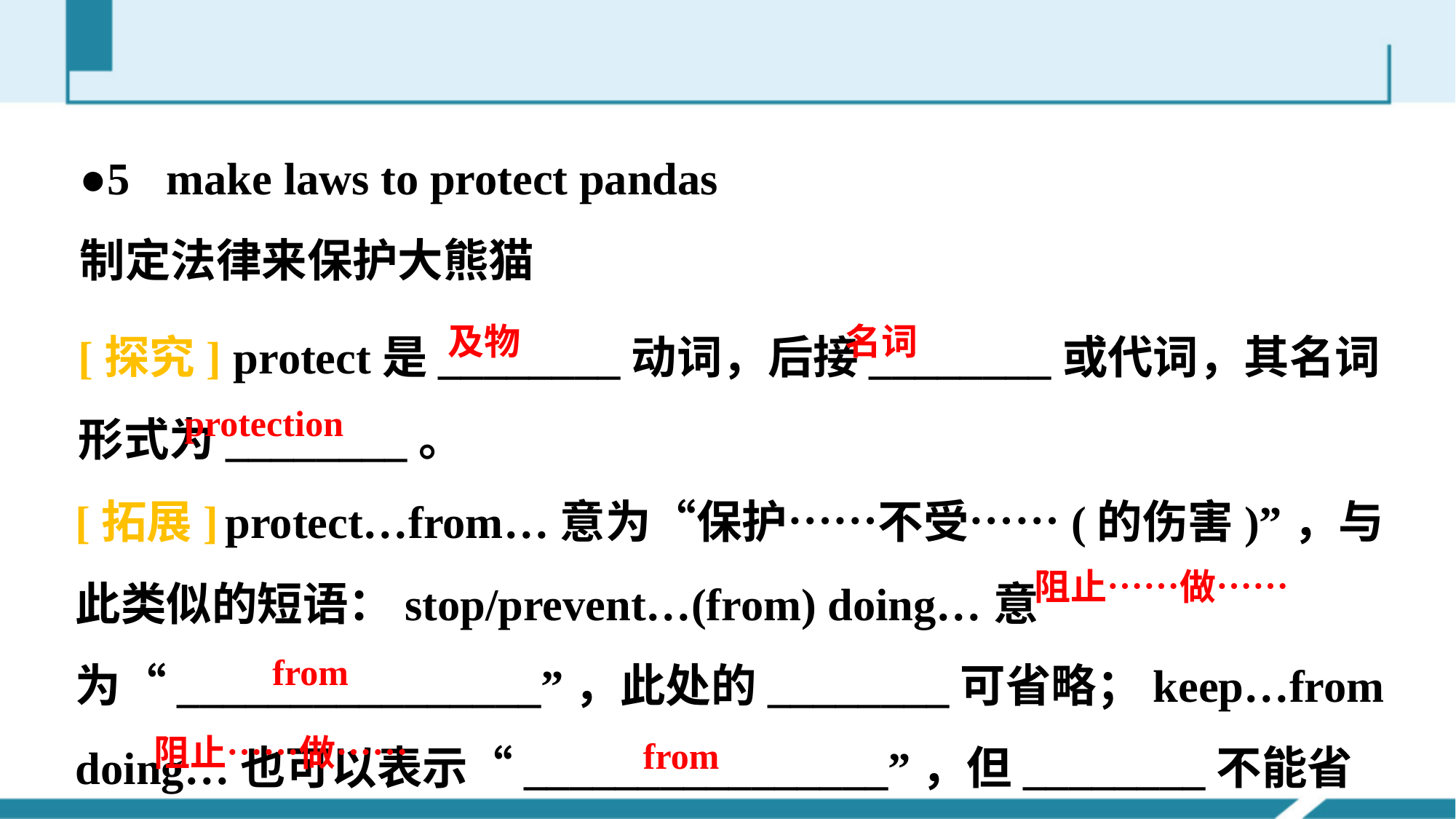

●5   make laws to protect pandas
制定法律来保护大熊猫
[探究] protect是________动词，后接________或代词，其名词形式为________。
及物
名词
protection
[拓展] protect…from…意为“保护……不受……(的伤害)”，与此类似的短语：stop/prevent…(from) doing…意为“________________”，此处的________可省略；keep…from doing…也可以表示“________________”，但________不能省略。
阻止……做……
 from
阻止……做……
 from